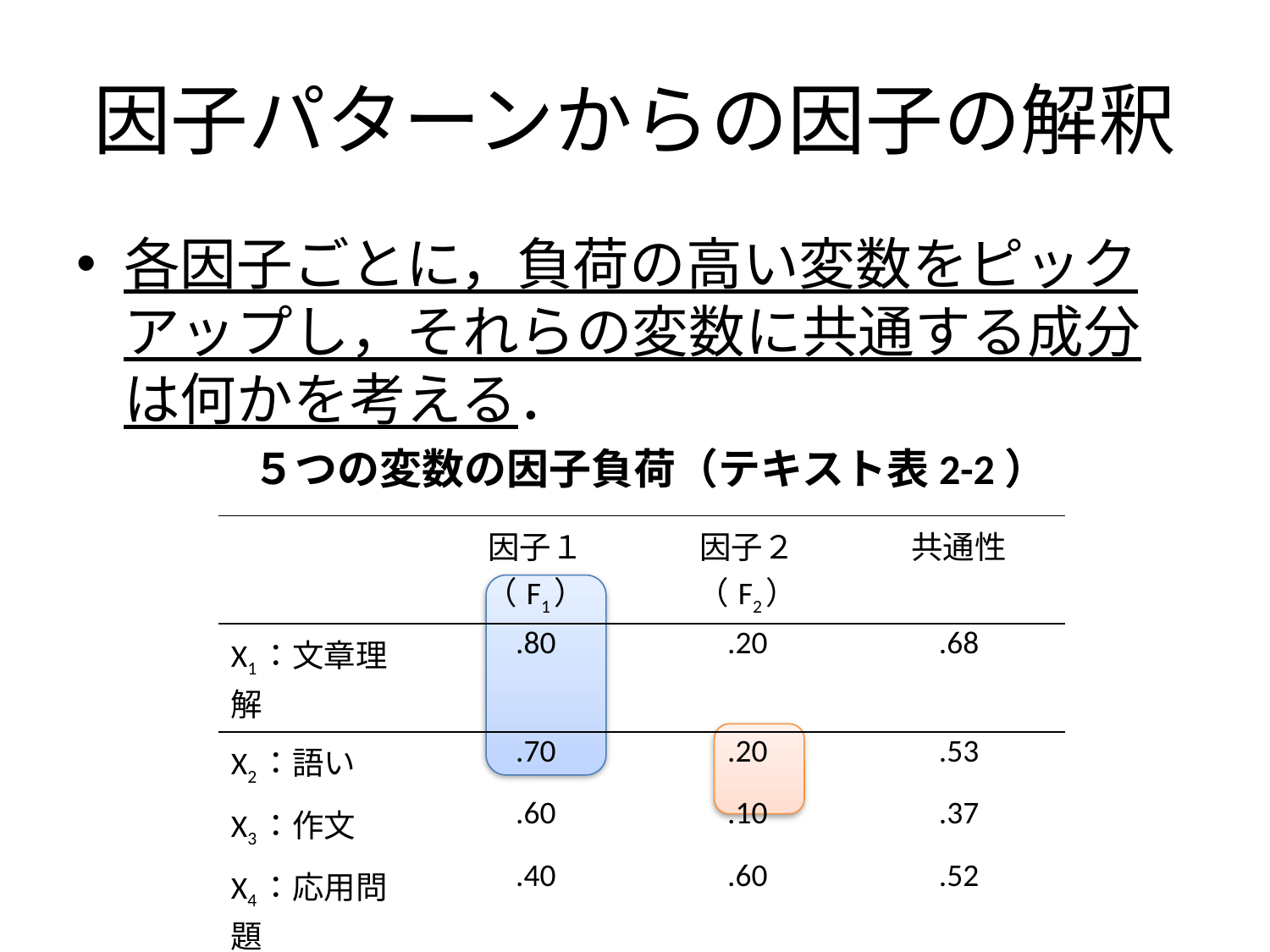

# 因子パターンからの因子の解釈
各因子ごとに，負荷の高い変数をピックアップし，それらの変数に共通する成分は何かを考える．
５つの変数の因子負荷（テキスト表2-2）
|  | 因子１（F1） | 因子２（F2） | 共通性 |
| --- | --- | --- | --- |
| X1：文章理解 | .80 | .20 | .68 |
| X2：語い | .70 | .20 | .53 |
| X3：作文 | .60 | .10 | .37 |
| X4：応用問題 | .40 | .60 | .52 |
| X5：計算問題 | .10 | .80 | .65 |
| 寄与 | 1.66 | 1.09 | (2.75) |